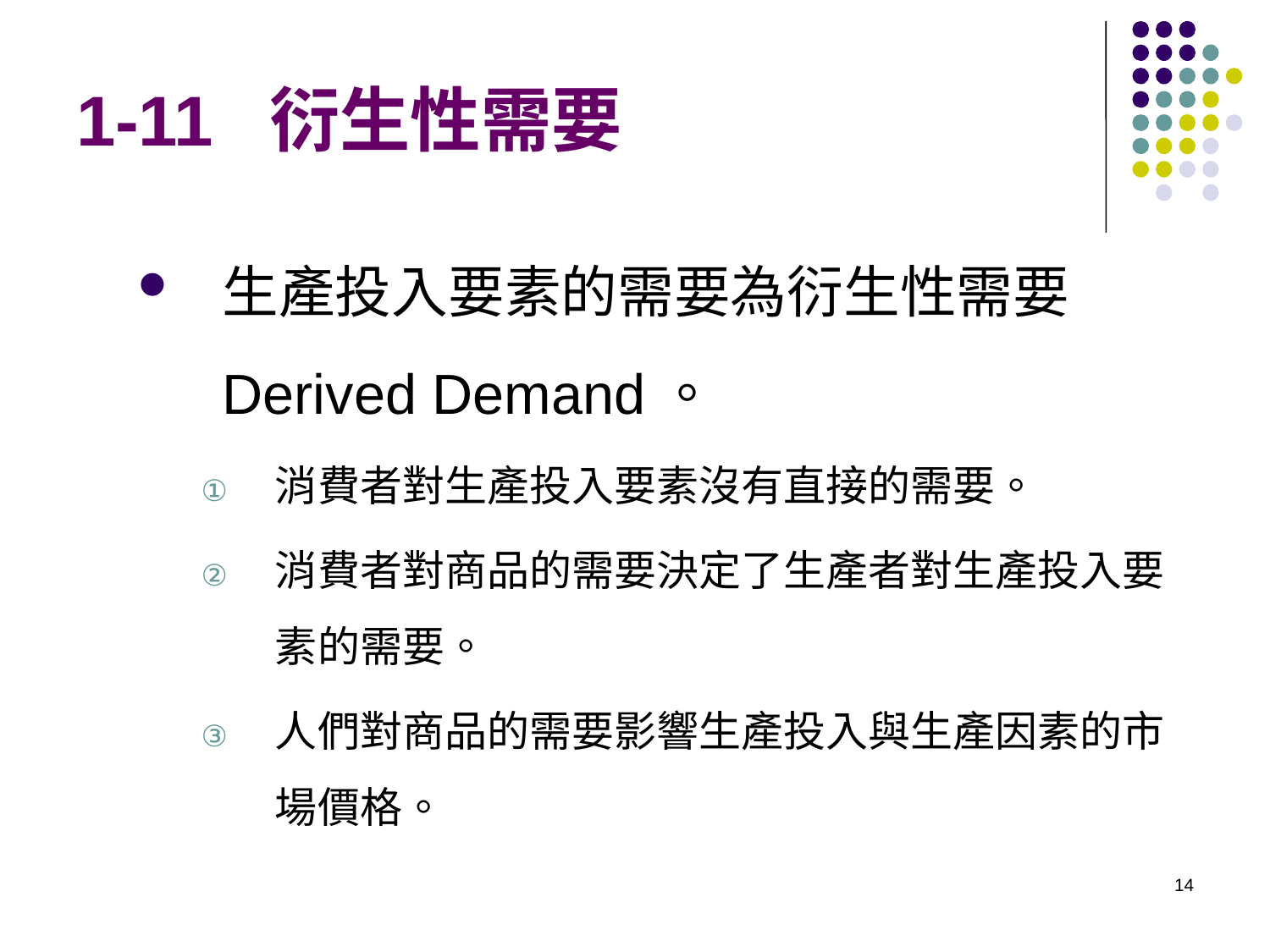

# 1-11  衍生性需要
生產投入要素的需要為衍生性需要Derived Demand。
消費者對生產投入要素沒有直接的需要。
消費者對商品的需要決定了生產者對生產投入要素的需要。
人們對商品的需要影響生產投入與生產因素的市場價格。

14